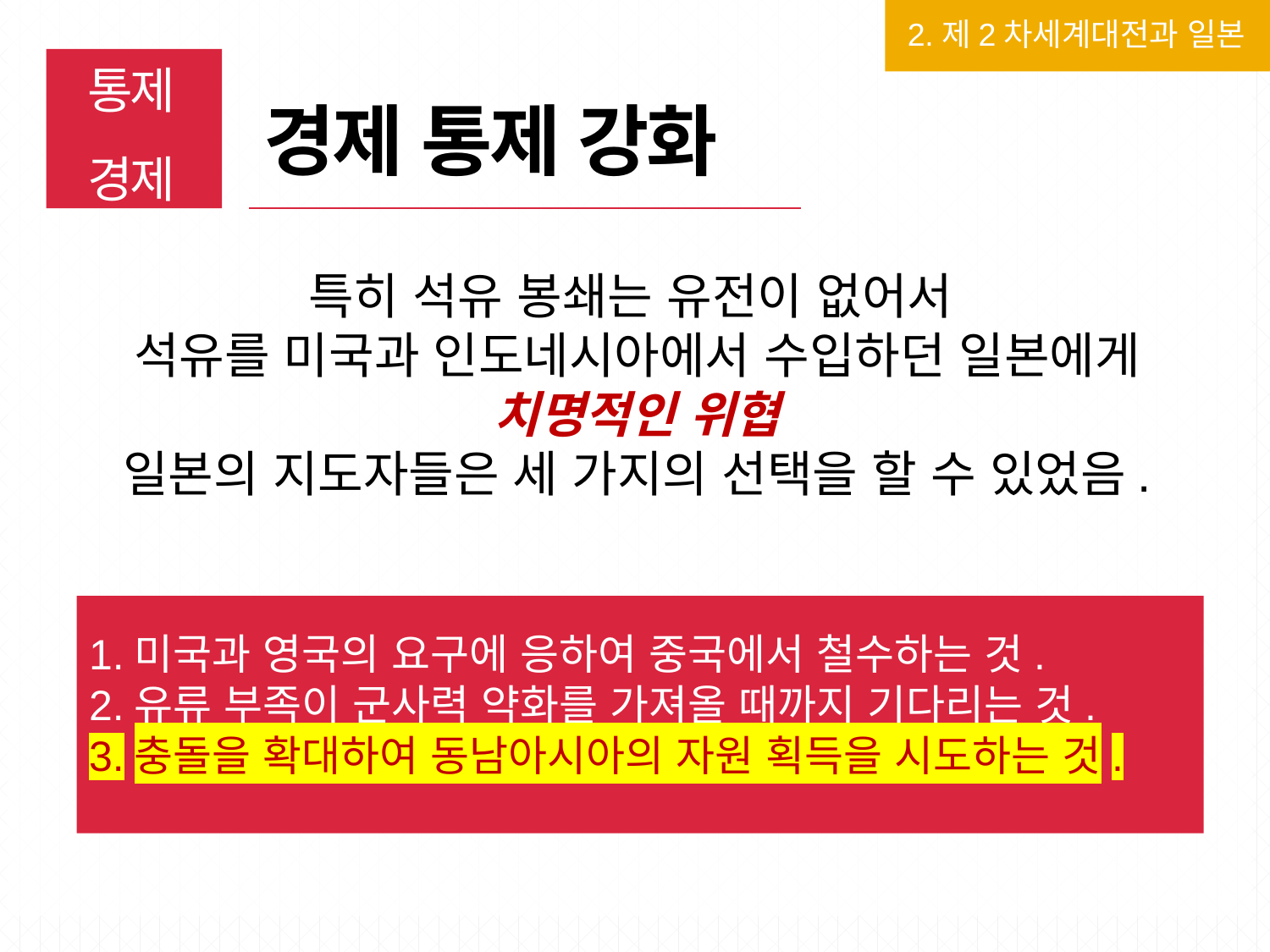

2.제2차세계대전과 일본

경제 통제 강화
통제
경제

특히 석유 봉쇄는 유전이 없어서
석유를 미국과 인도네시아에서 수입하던 일본에게 치명적인 위협
일본의 지도자들은 세 가지의 선택을 할 수 있었음.

1.미국과 영국의 요구에 응하여 중국에서 철수하는 것.
2.유류 부족이 군사력 약화를 가져올 때까지 기다리는 것.
3.충돌을 확대하여 동남아시아의 자원 획득을 시도하는 것.